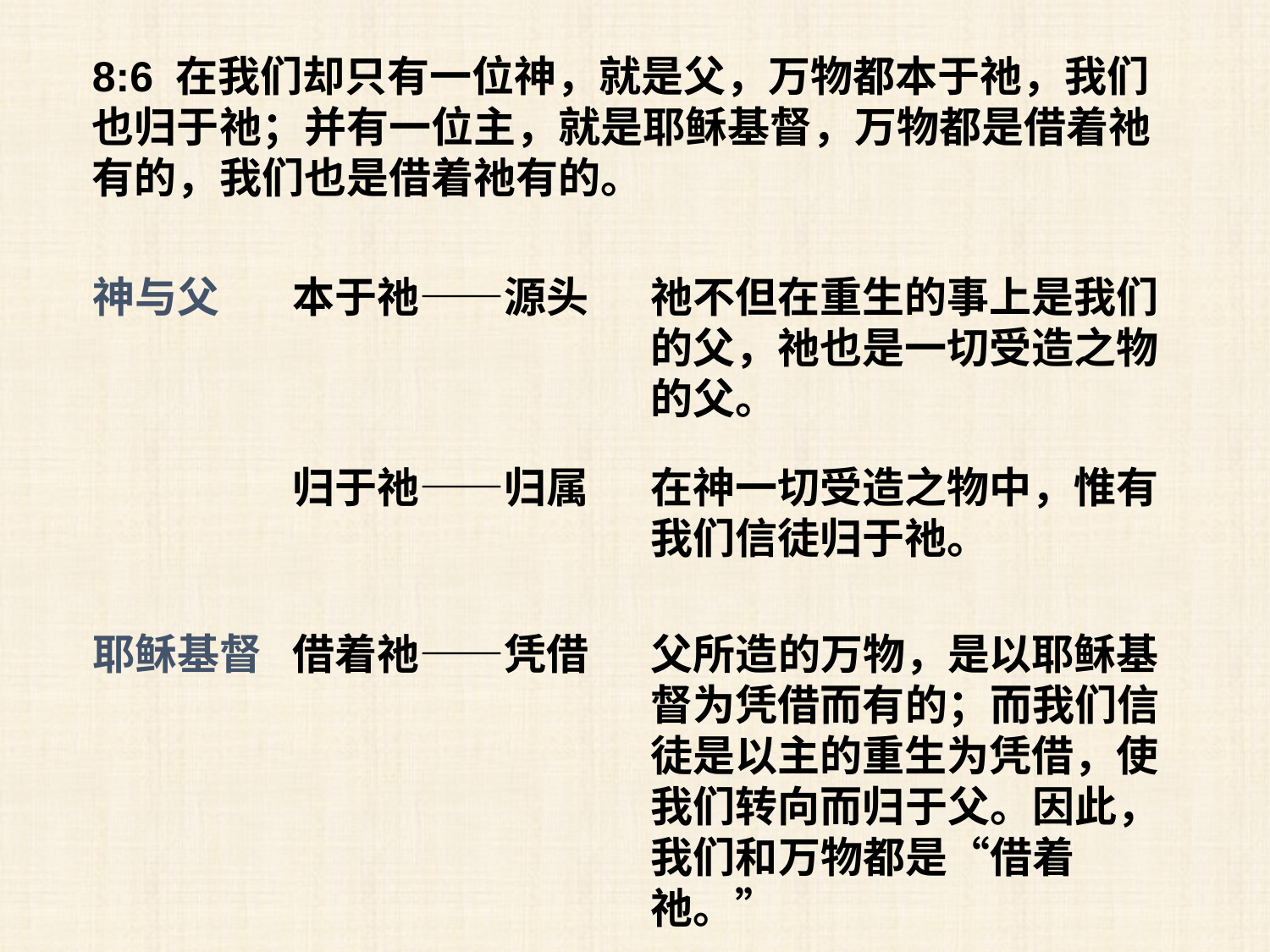

8:6 在我们却只有一位神，就是父，万物都本于祂，我们也归于祂；并有一位主，就是耶稣基督，万物都是借着祂有的，我们也是借着祂有的。
神与父
本于祂——源头
祂不但在重生的事上是我们的父，祂也是一切受造之物的父。
归于祂——归属
在神一切受造之物中，惟有我们信徒归于祂。
耶稣基督
借着祂——凭借
父所造的万物，是以耶稣基督为凭借而有的；而我们信徒是以主的重生为凭借，使我们转向而归于父。因此，我们和万物都是“借着祂。”